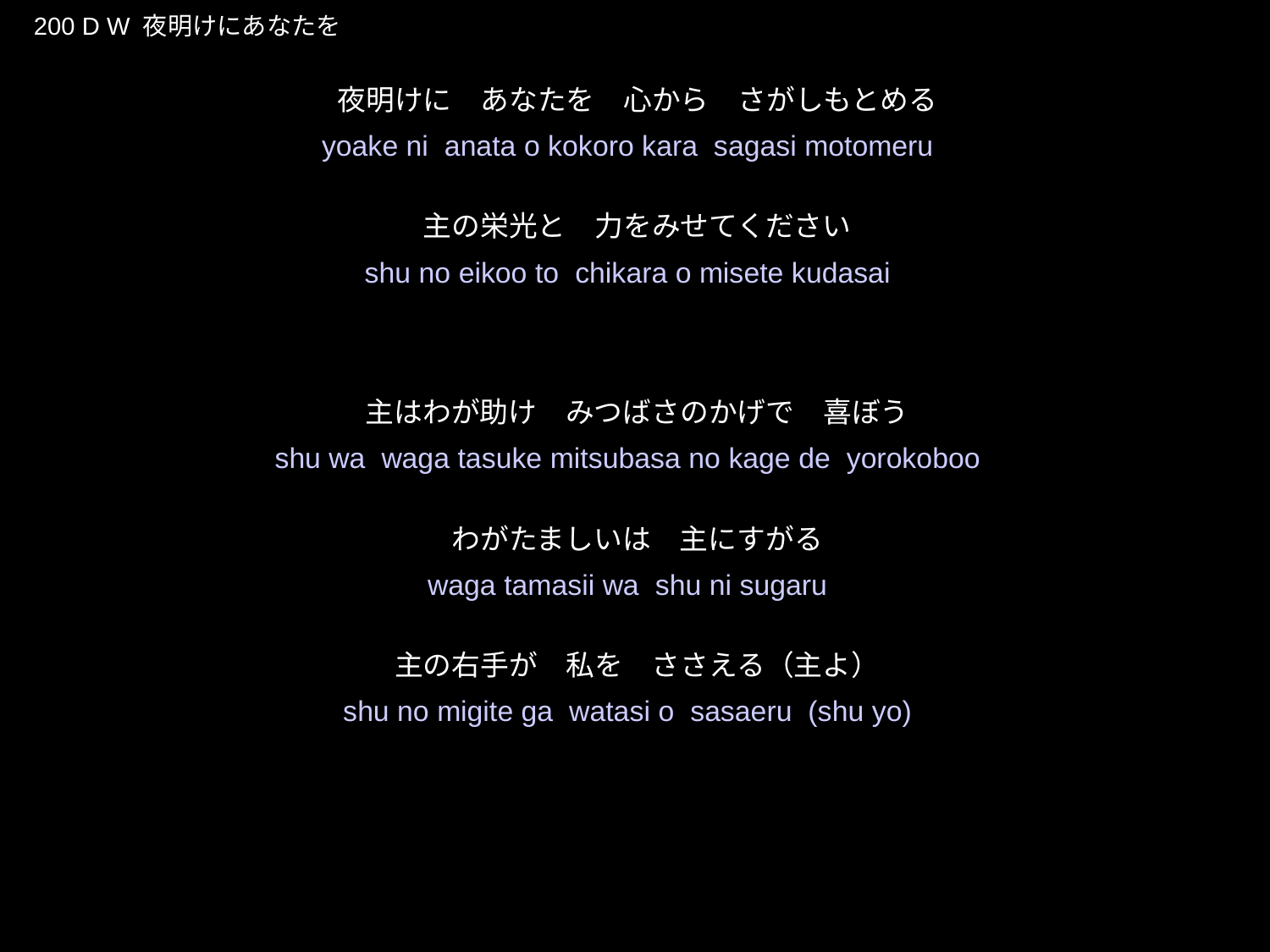

よあけにあなたを
★W
200 D W 夜明けにあなたを
夜明けに　あなたを　心から　さがしもとめる
主の栄光と　力をみせてください
主はわが助け　みつばさのかげで　喜ぼう
わがたましいは　主にすがる
主の右手が　私を　ささえる（主よ）
★２
yoake ni  anata o kokoro kara  sagasi motomeru
shu no eikoo to  chikara o misete kudasai
shu wa  waga tasuke mitsubasa no kage de  yorokoboo
waga tamasii wa  shu ni sugaru
shu no migite ga  watasi o  sasaeru  (shu yo)